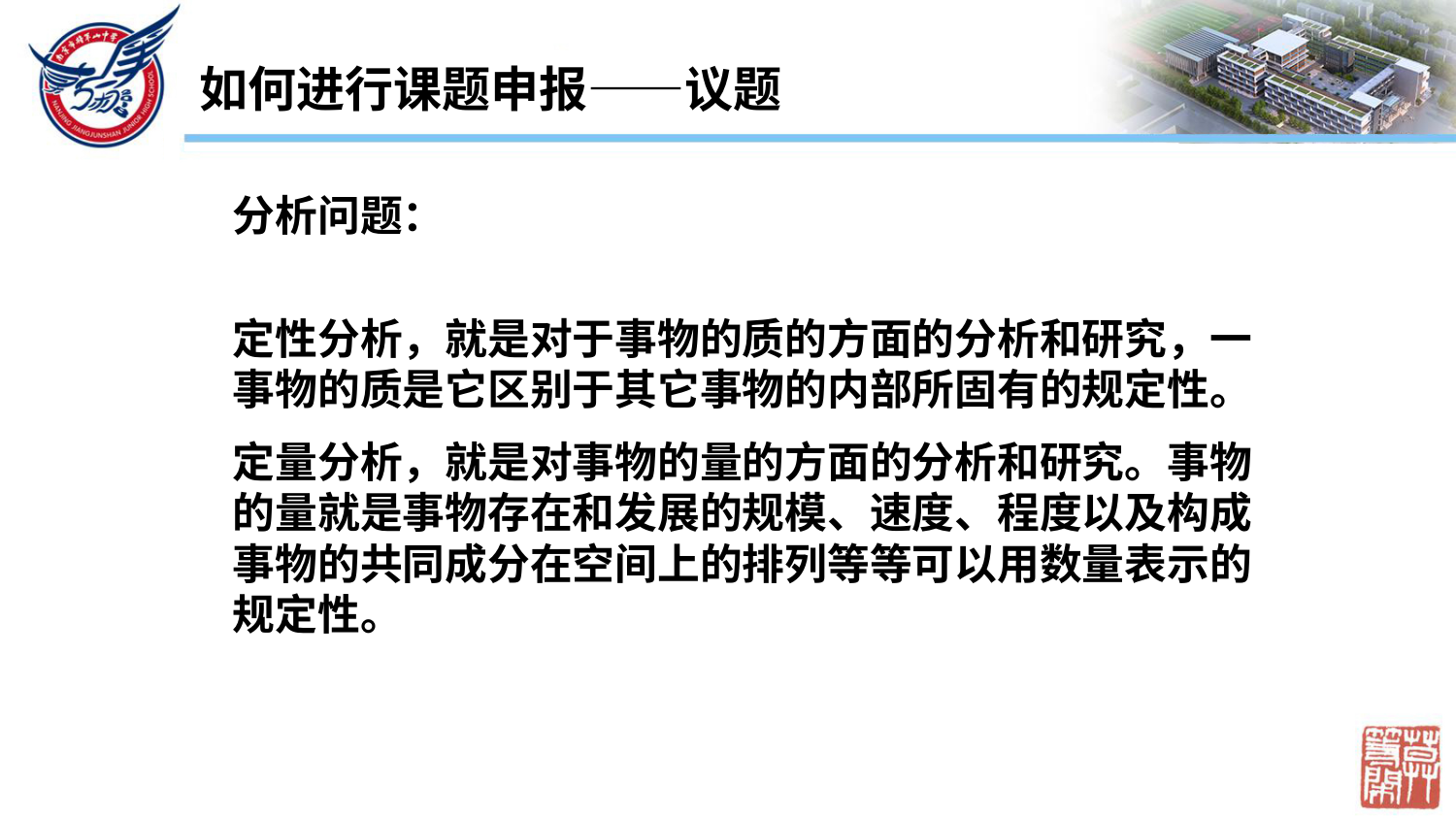

如何进行课题申报——议题
分析问题：

定性分析，就是对于事物的质的方面的分析和研究，一事物的质是它区别于其它事物的内部所固有的规定性。
定量分析，就是对事物的量的方面的分析和研究。事物的量就是事物存在和发展的规模、速度、程度以及构成事物的共同成分在空间上的排列等等可以用数量表示的规定性。